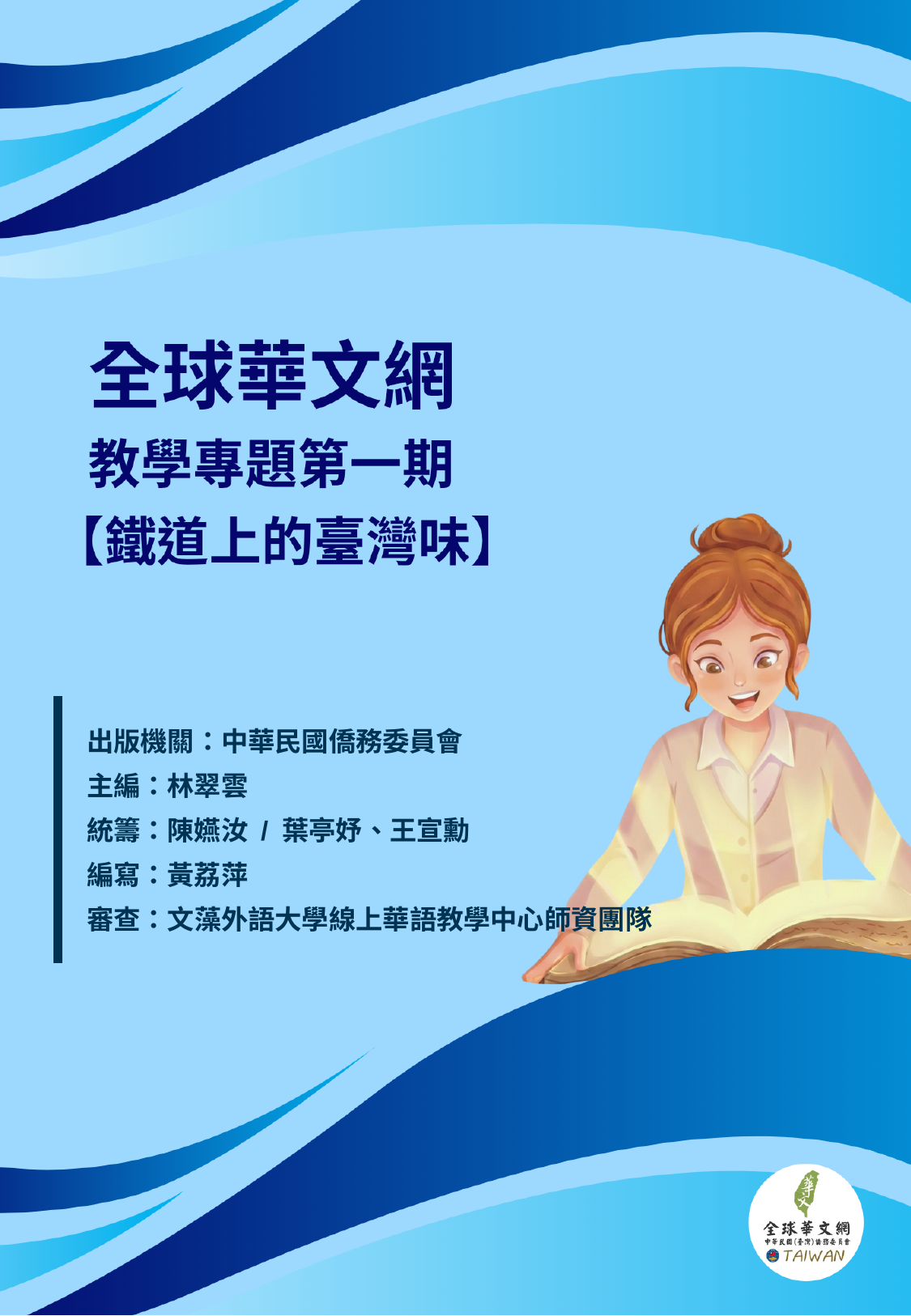

出版機關：中華民國僑務委員會
主編：林翠雲
統籌：陳嬿汝 / 葉亭妤、王宣勳
編寫：黃荔萍
審查：文藻外語大學線上華語教學中心師資團隊